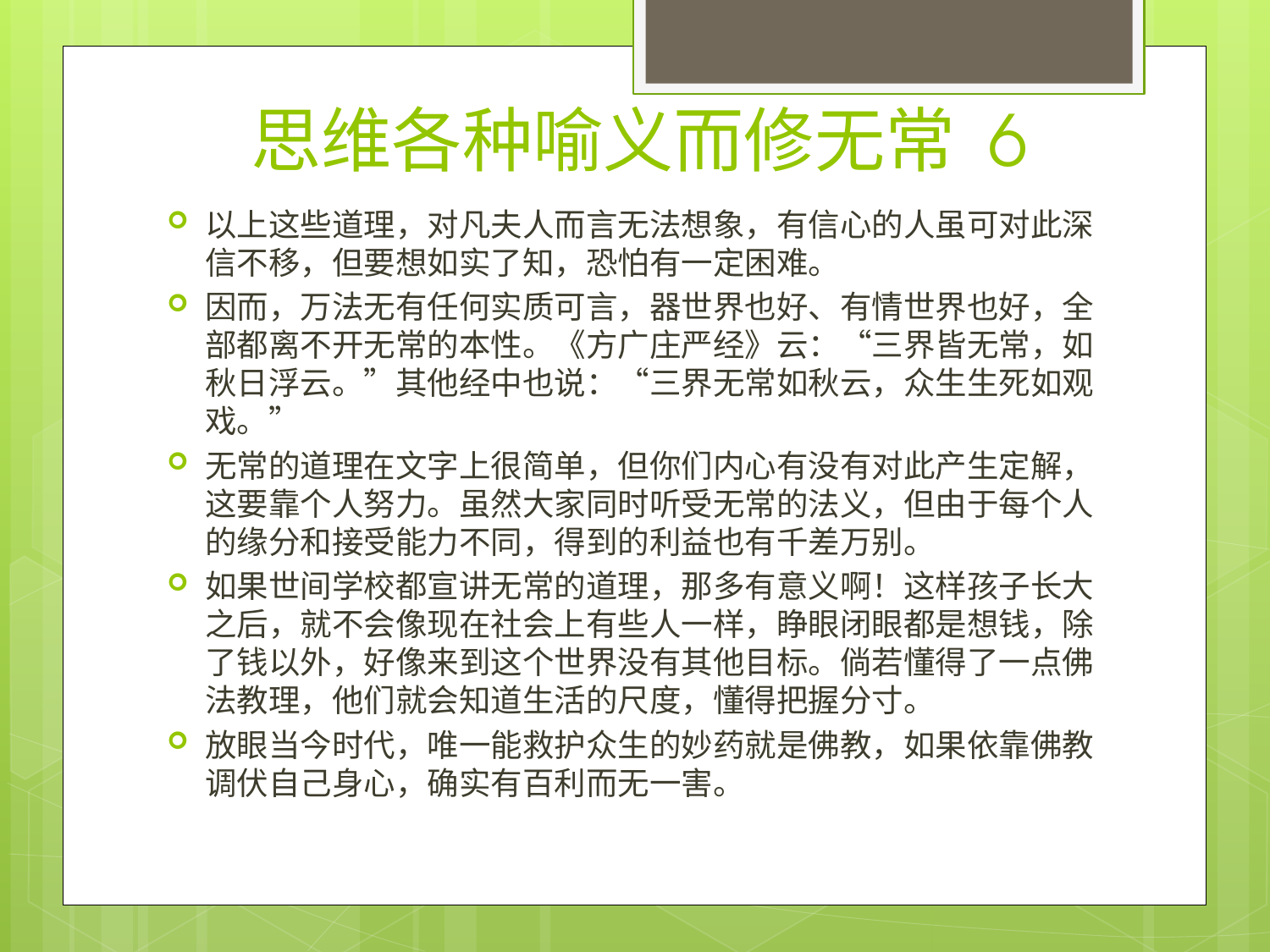

# 思维各种喻义而修无常 6
以上这些道理，对凡夫人而言无法想象，有信心的人虽可对此深信不移，但要想如实了知，恐怕有一定困难。
因而，万法无有任何实质可言，器世界也好、有情世界也好，全部都离不开无常的本性。《方广庄严经》云：“三界皆无常，如秋日浮云。”其他经中也说：“三界无常如秋云，众生生死如观戏。”
无常的道理在文字上很简单，但你们内心有没有对此产生定解，这要靠个人努力。虽然大家同时听受无常的法义，但由于每个人的缘分和接受能力不同，得到的利益也有千差万别。
如果世间学校都宣讲无常的道理，那多有意义啊！这样孩子长大之后，就不会像现在社会上有些人一样，睁眼闭眼都是想钱，除了钱以外，好像来到这个世界没有其他目标。倘若懂得了一点佛法教理，他们就会知道生活的尺度，懂得把握分寸。
放眼当今时代，唯一能救护众生的妙药就是佛教，如果依靠佛教调伏自己身心，确实有百利而无一害。